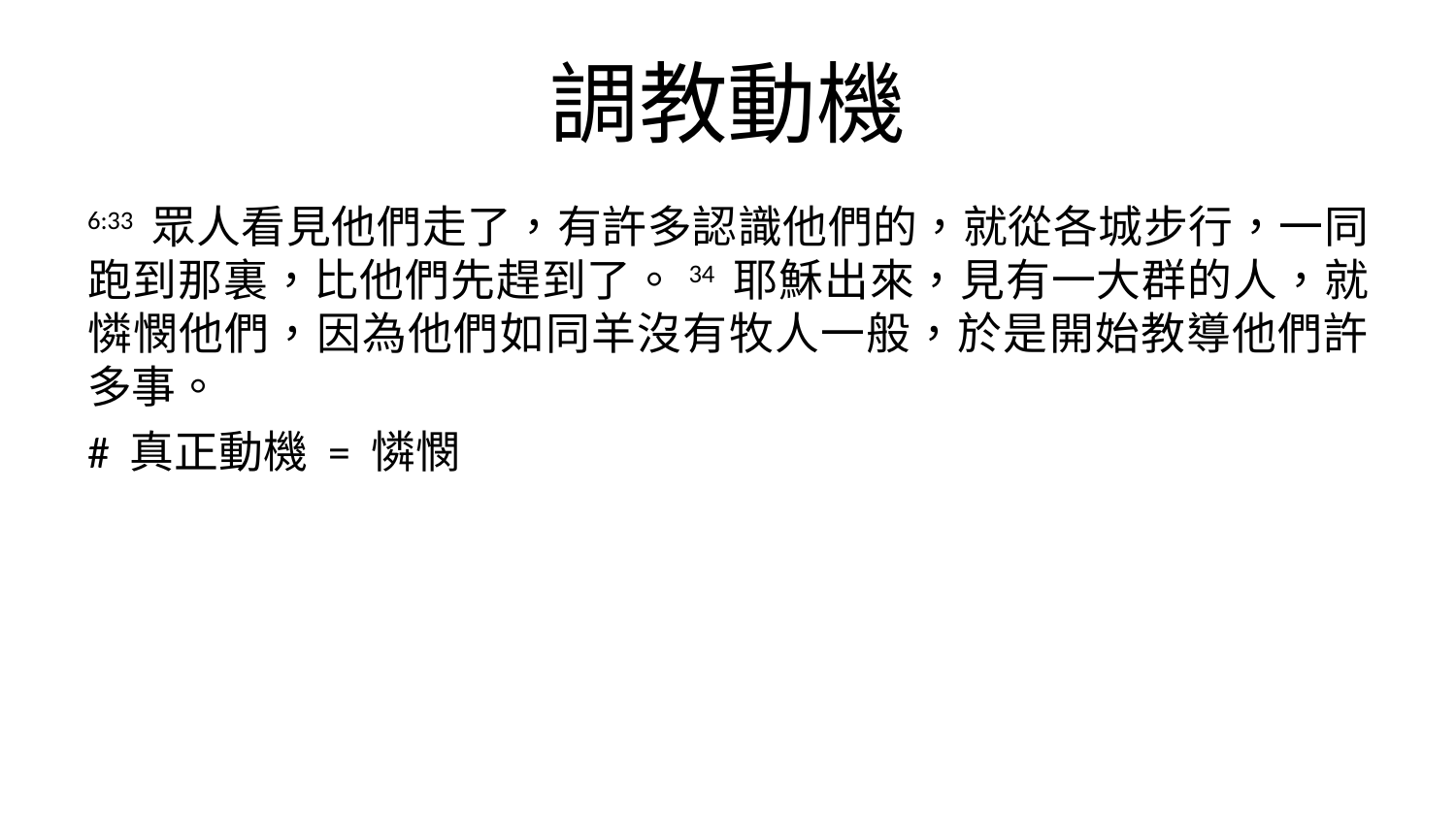

# 調教動機
6:33 眾人看見他們走了，有許多認識他們的，就從各城步行，一同跑到那裏，比他們先趕到了。34 耶穌出來，見有一大群的人，就憐憫他們，因為他們如同羊沒有牧人一般，於是開始教導他們許多事。
# 真正動機 = 憐憫